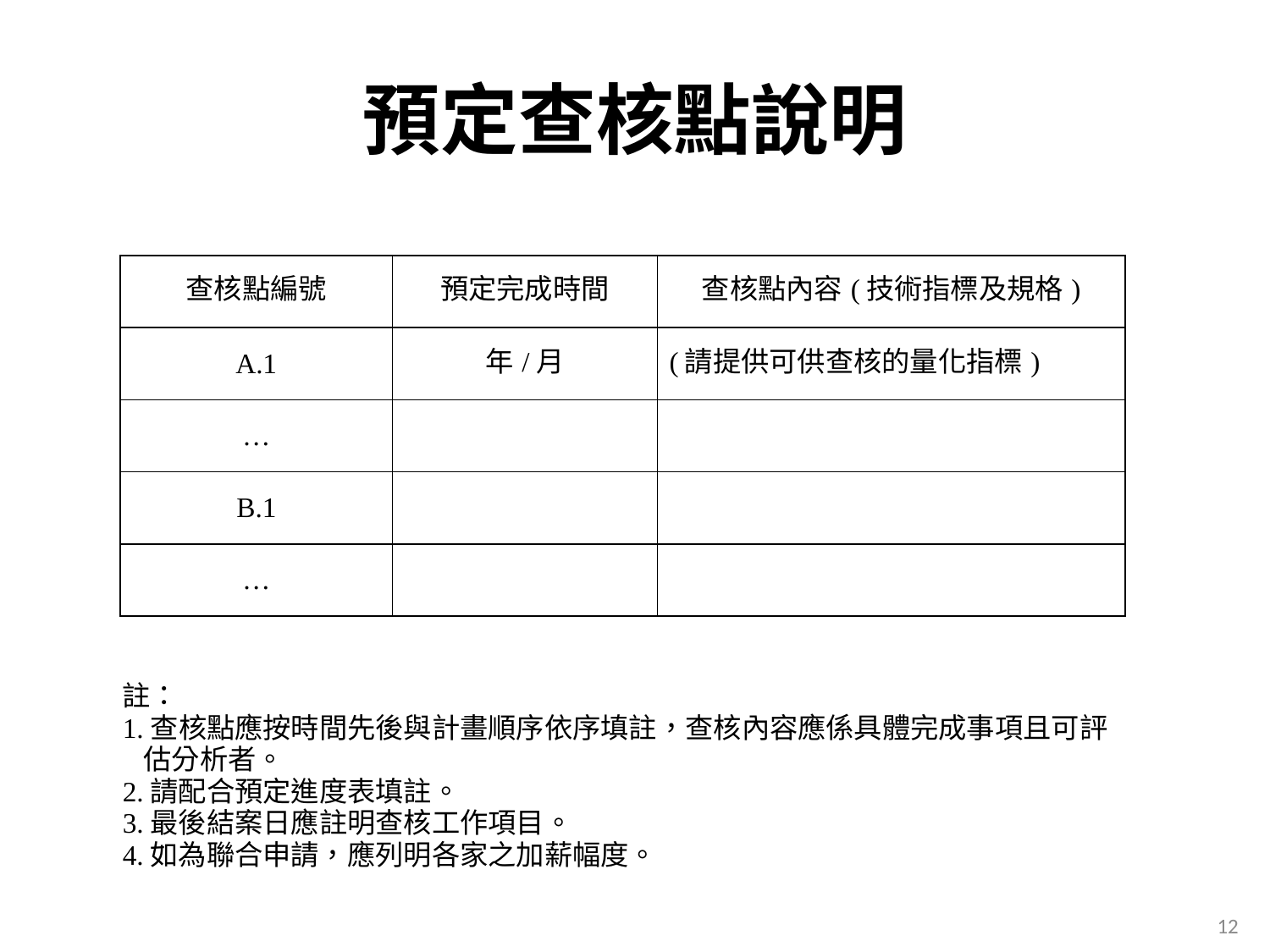

# 預定查核點說明
| 查核點編號 | 預定完成時間 | 查核點內容(技術指標及規格) |
| --- | --- | --- |
| A.1 | 年/月 | (請提供可供查核的量化指標) |
| … |  |  |
| B.1 |  |  |
| … |  |  |
註：
1.查核點應按時間先後與計畫順序依序填註，查核內容應係具體完成事項且可評估分析者。
2.請配合預定進度表填註。
3.最後結案日應註明查核工作項目。
4.如為聯合申請，應列明各家之加薪幅度。

12